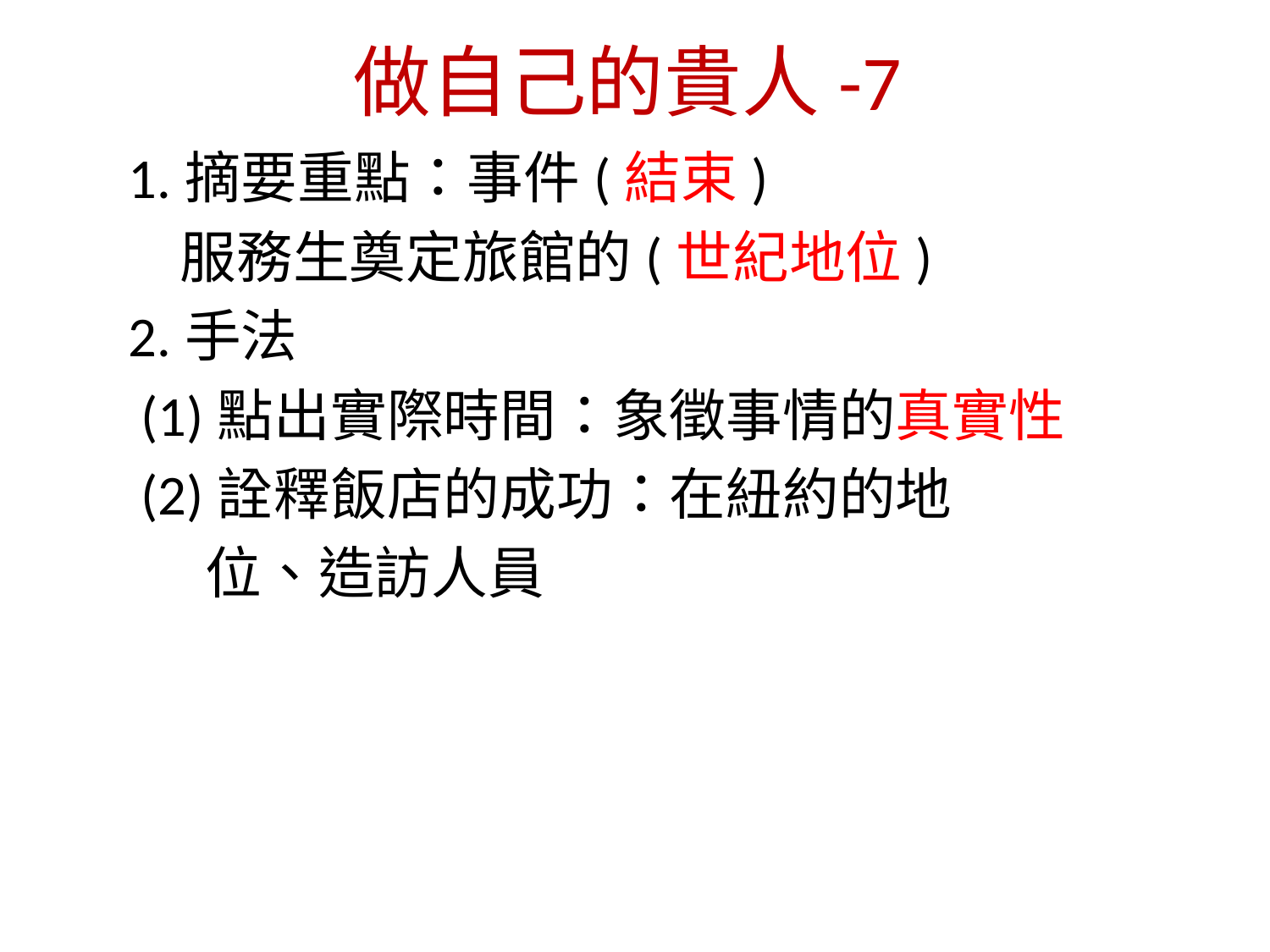

# 做自己的貴人-7
    1.摘要重點：事件(結束)
       服務生奠定旅館的(世紀地位)
    2.手法
     (1)點出實際時間：象徵事情的真實性
     (2)詮釋飯店的成功：在紐約的地
         位、造訪人員